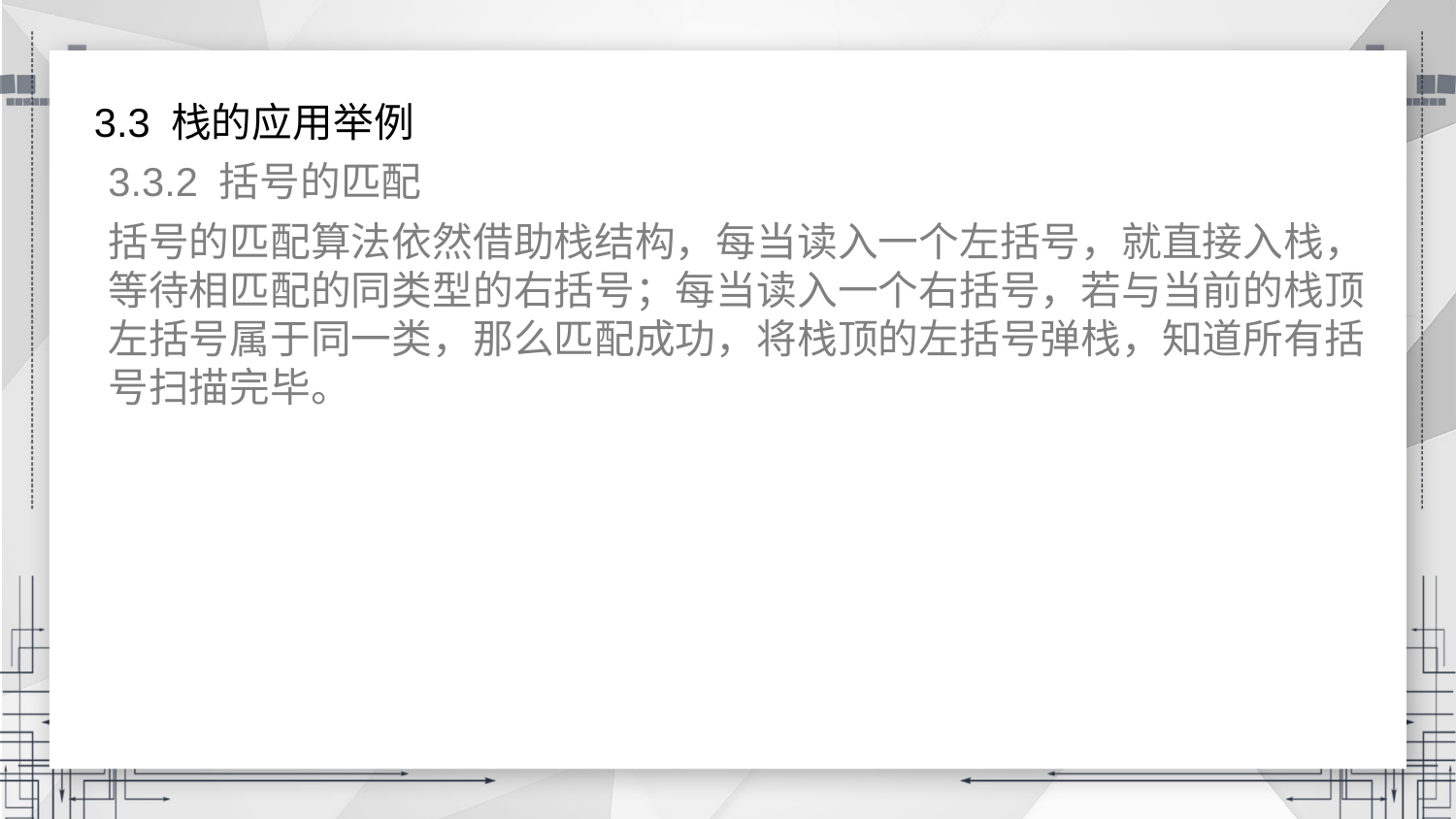

3.3 栈的应用举例
3.3.2 括号的匹配
括号的匹配算法依然借助栈结构，每当读入一个左括号，就直接入栈，等待相匹配的同类型的右括号；每当读入一个右括号，若与当前的栈顶左括号属于同一类，那么匹配成功，将栈顶的左括号弹栈，知道所有括号扫描完毕。